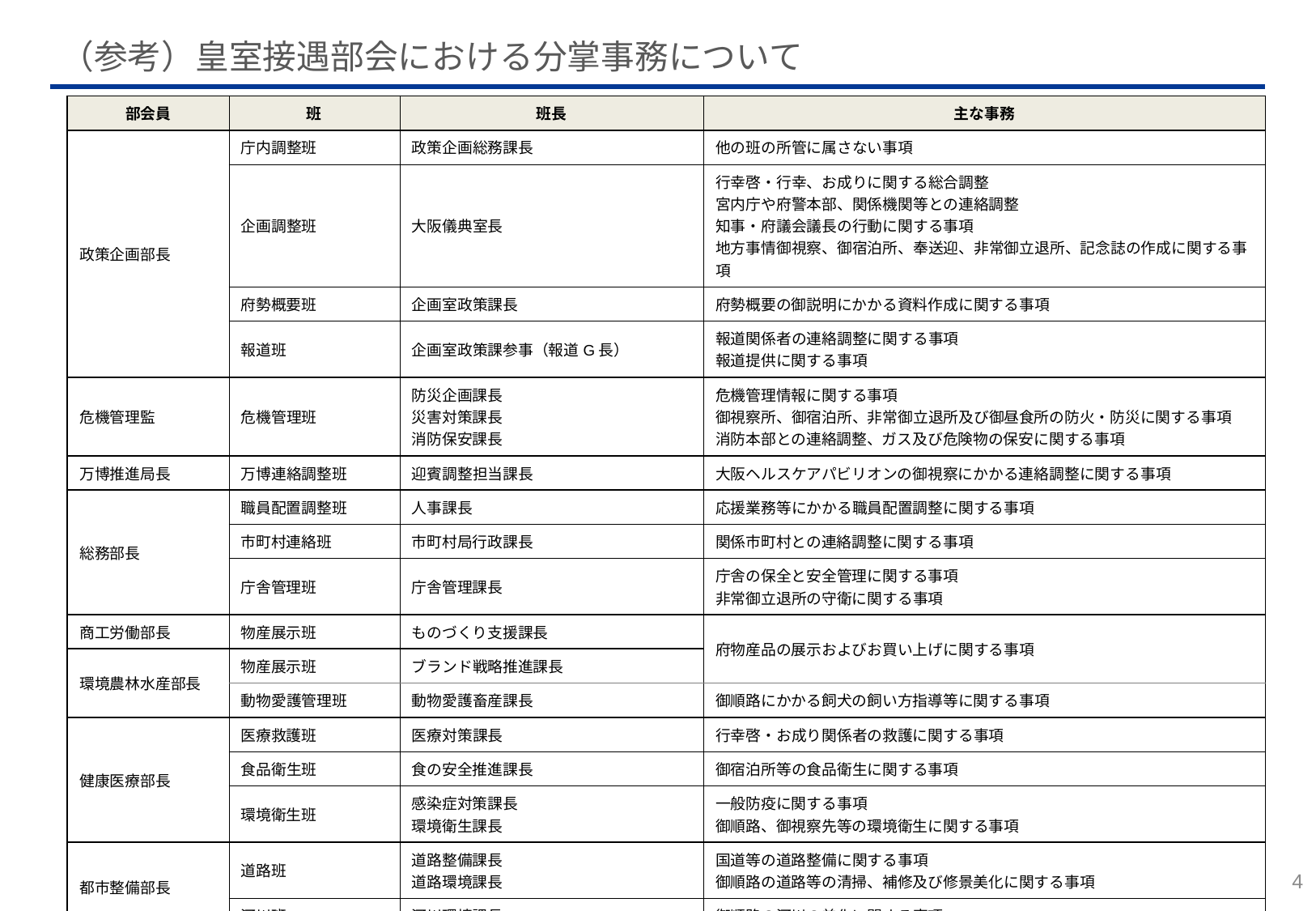

（参考）皇室接遇部会における分掌事務について
| 部会員 | 班 | 班長 | 主な事務 |
| --- | --- | --- | --- |
| 政策企画部長 | 庁内調整班 | 政策企画総務課長 | 他の班の所管に属さない事項 |
|  | 企画調整班 | 大阪儀典室長 | 行幸啓・行幸、お成りに関する総合調整　 宮内庁や府警本部、関係機関等との連絡調整 知事・府議会議長の行動に関する事項 地方事情御視察、御宿泊所、奉送迎、非常御立退所、記念誌の作成に関する事項 |
|  | 府勢概要班 | 企画室政策課長 | 府勢概要の御説明にかかる資料作成に関する事項 |
|  | 報道班 | 企画室政策課参事（報道G長） | 報道関係者の連絡調整に関する事項 報道提供に関する事項 |
| 危機管理監 | 危機管理班 | 防災企画課長 災害対策課長 消防保安課長 | 危機管理情報に関する事項 御視察所、御宿泊所、非常御立退所及び御昼食所の防火・防災に関する事項 消防本部との連絡調整、ガス及び危険物の保安に関する事項 |
| 万博推進局長 | 万博連絡調整班 | 迎賓調整担当課長 | 大阪ヘルスケアパビリオンの御視察にかかる連絡調整に関する事項 |
| 総務部長 | 職員配置調整班 | 人事課長 | 応援業務等にかかる職員配置調整に関する事項 |
|  | 市町村連絡班 | 市町村局行政課長 | 関係市町村との連絡調整に関する事項 |
|  | 庁舎管理班 | 庁舎管理課長 | 庁舎の保全と安全管理に関する事項 非常御立退所の守衛に関する事項 |
| 商工労働部長 | 物産展示班 | ものづくり支援課長 | 府物産品の展示およびお買い上げに関する事項 |
| 環境農林水産部長 | 物産展示班 | ブランド戦略推進課長 |  |
|  | 動物愛護管理班 | 動物愛護畜産課長 | 御順路にかかる飼犬の飼い方指導等に関する事項 |
| 健康医療部長 | 医療救護班 | 医療対策課長 | 行幸啓・お成り関係者の救護に関する事項 |
|  | 食品衛生班 | 食の安全推進課長 | 御宿泊所等の食品衛生に関する事項 |
|  | 環境衛生班 | 感染症対策課長 環境衛生課長 | 一般防疫に関する事項 御順路、御視察先等の環境衛生に関する事項 |
| 都市整備部長 | 道路班 | 道路整備課長 道路環境課長 | 国道等の道路整備に関する事項 御順路の道路等の清掃、補修及び修景美化に関する事項 |
|  | 河川班 | 河川環境課長 | 御順路の河川の美化に関する事項 |
| 東京事務所長 | 東京連絡班 | 東京事務所次長 | 宮内庁等との連絡に関する事項 |
4